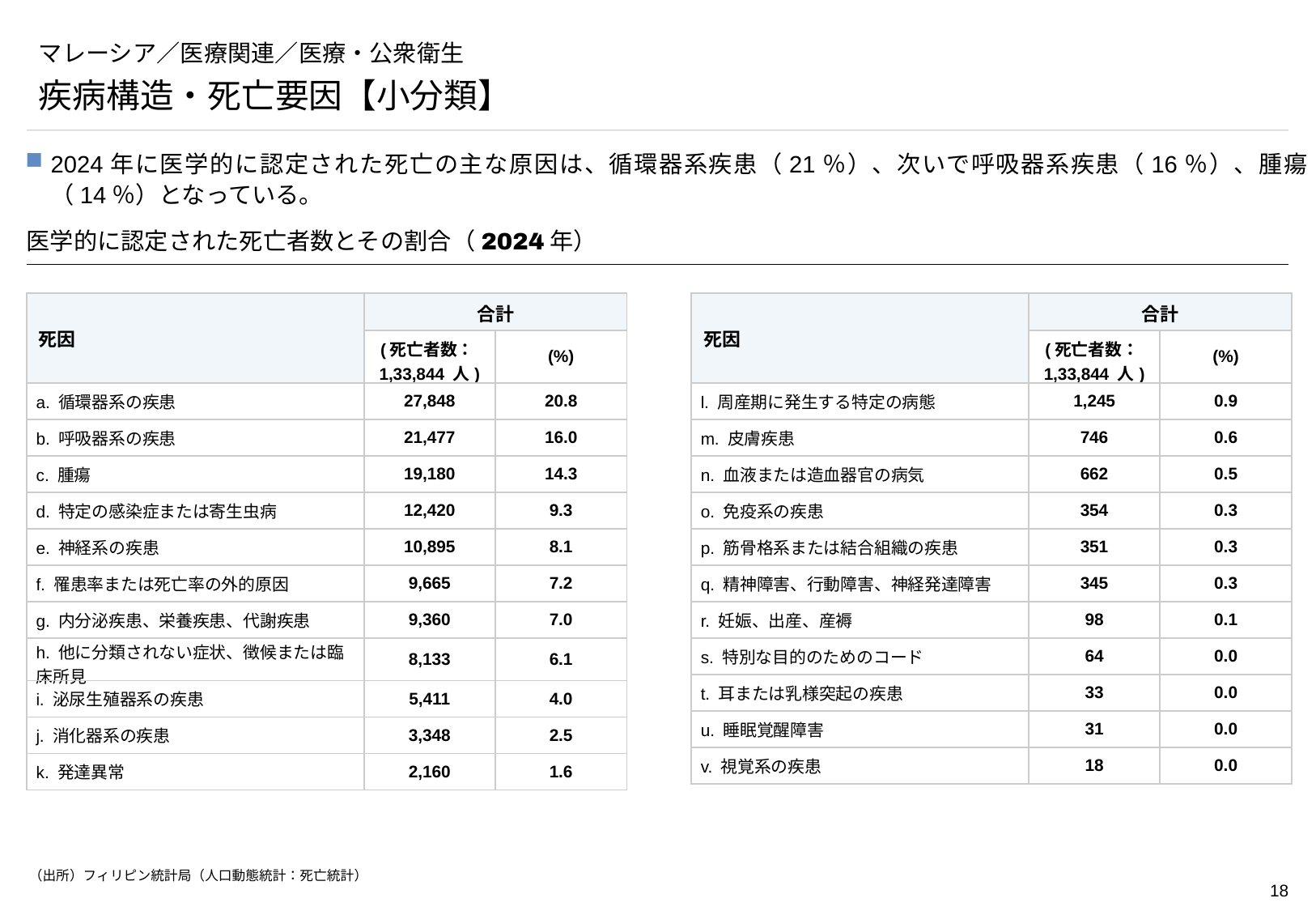

# マレーシア／医療関連／医療・公衆衛生
疾病構造・死亡要因【小分類】
2024年に医学的に認定された死亡の主な原因は、循環器系疾患（21％）、次いで呼吸器系疾患（16％）、腫瘍（14％）となっている。
医学的に認定された死亡者数とその割合（2024年）
| 死因 | 合計 |  |
| --- | --- | --- |
|  | (死亡者数：1,33,844 人) | (%) |
| a. 循環器系の疾患 | 27,848 | 20.8 |
| b. 呼吸器系の疾患 | 21,477 | 16.0 |
| c. 腫瘍 | 19,180 | 14.3 |
| d. 特定の感染症または寄生虫病 | 12,420 | 9.3 |
| e. 神経系の疾患 | 10,895 | 8.1 |
| f. 罹患率または死亡率の外的原因 | 9,665 | 7.2 |
| g. 内分泌疾患、栄養疾患、代謝疾患 | 9,360 | 7.0 |
| h. 他に分類されない症状、徴候または臨床所見 | 8,133 | 6.1 |
| i. 泌尿生殖器系の疾患 | 5,411 | 4.0 |
| j. 消化器系の疾患 | 3,348 | 2.5 |
| k. 発達異常 | 2,160 | 1.6 |
| 死因 | 合計 |  |
| --- | --- | --- |
|  | (死亡者数：1,33,844 人) | (%) |
| l. 周産期に発生する特定の病態 | 1,245 | 0.9 |
| m. 皮膚疾患 | 746 | 0.6 |
| n. 血液または造血器官の病気 | 662 | 0.5 |
| o. 免疫系の疾患 | 354 | 0.3 |
| p. 筋骨格系または結合組織の疾患 | 351 | 0.3 |
| q. 精神障害、行動障害、神経発達障害 | 345 | 0.3 |
| r. 妊娠、出産、産褥 | 98 | 0.1 |
| s. 特別な目的のためのコード | 64 | 0.0 |
| t. 耳または乳様突起の疾患 | 33 | 0.0 |
| u. 睡眠覚醒障害 | 31 | 0.0 |
| v. 視覚系の疾患 | 18 | 0.0 |
（出所）フィリピン統計局（人口動態統計：死亡統計）